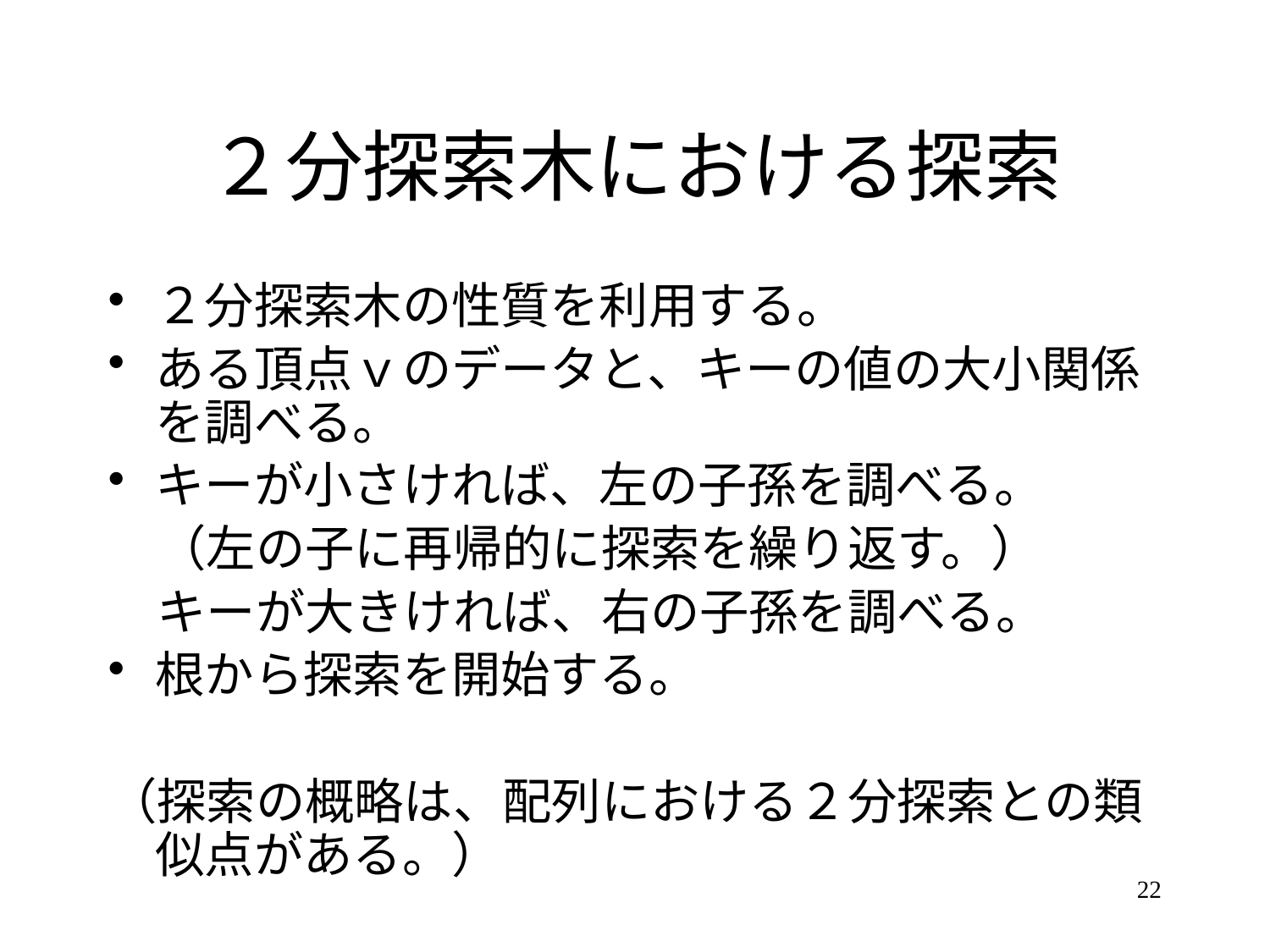

# ２分探索木における探索
２分探索木の性質を利用する。
ある頂点ｖのデータと、キーの値の大小関係を調べる。
キーが小さければ、左の子孫を調べる。
　（左の子に再帰的に探索を繰り返す。）
　キーが大きければ、右の子孫を調べる。
根から探索を開始する。

（探索の概略は、配列における２分探索との類似点がある。）

22